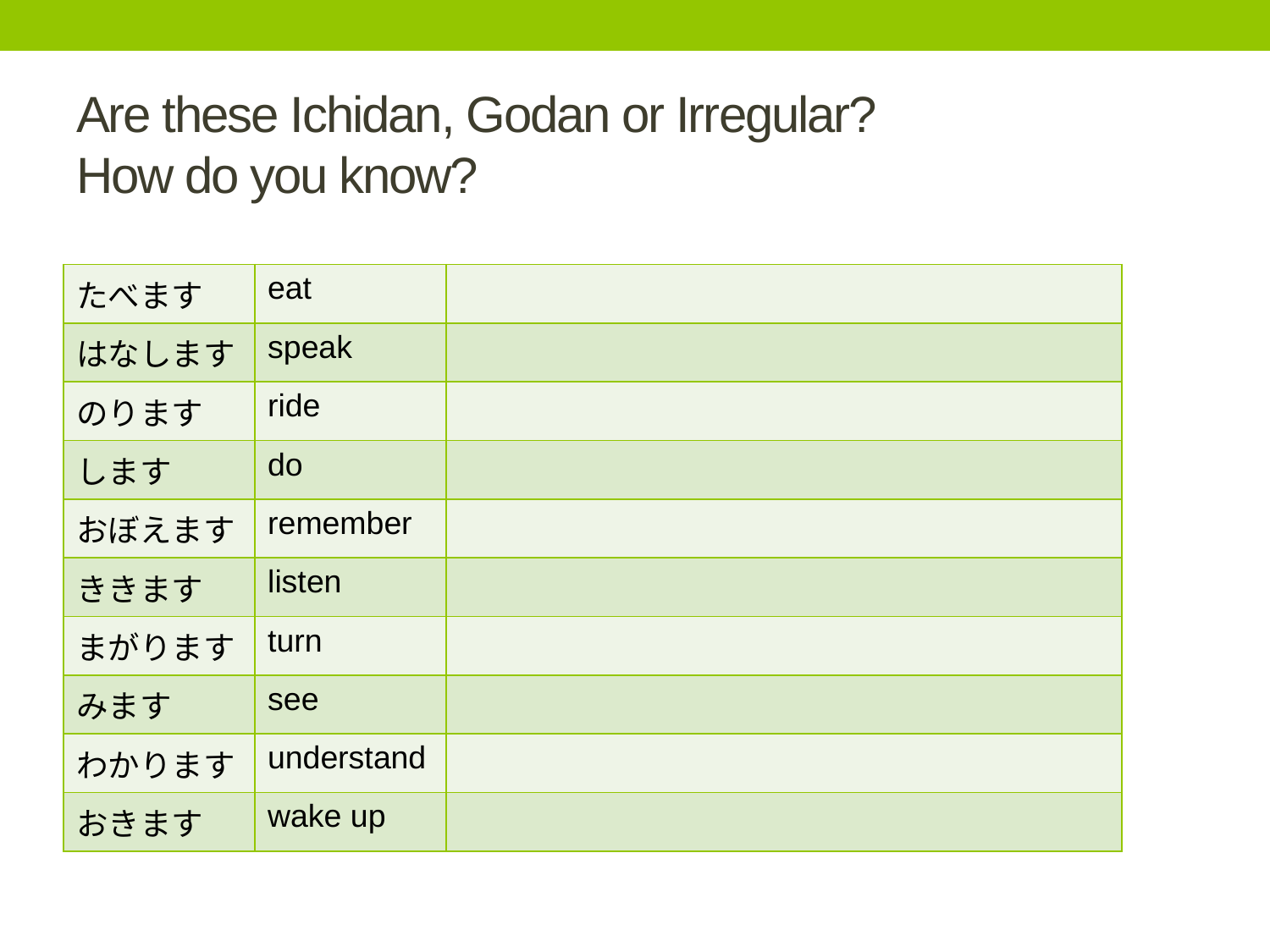

# Are these Ichidan, Godan or Irregular? How do you know?
| たべます | eat |  |
| --- | --- | --- |
| はなします | speak |  |
| のります | ride |  |
| します | do |  |
| おぼえます | remember |  |
| ききます | listen |  |
| まがります | turn |  |
| みます | see |  |
| わかります | understand |  |
| おきます | wake up |  |